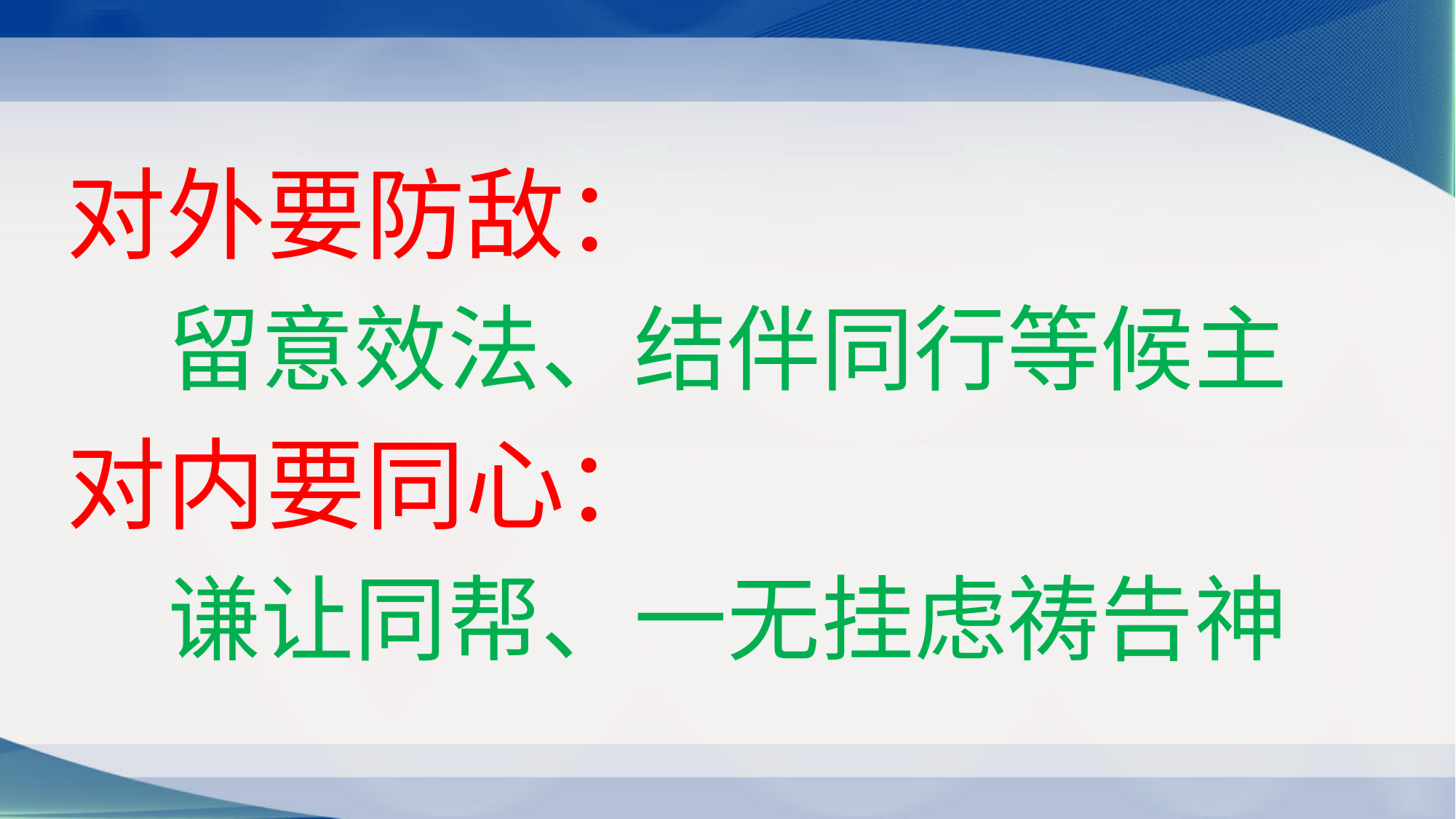

对外要防敌：
留意效法、结伴同行等候主
对内要同心：
谦让同帮、一无挂虑祷告神